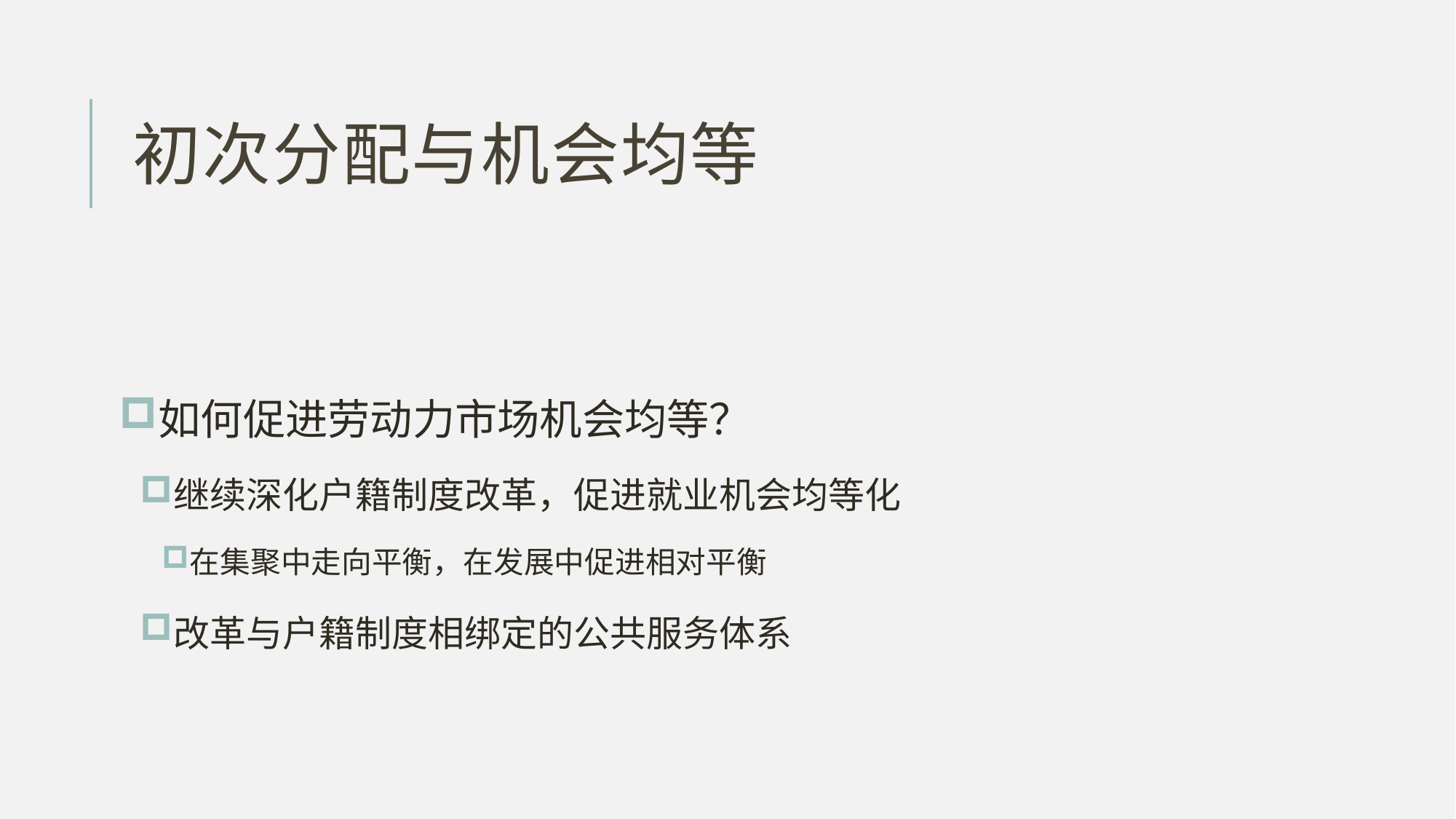

# 初次分配与机会均等
如何促进劳动力市场机会均等？
继续深化户籍制度改革，促进就业机会均等化
在集聚中走向平衡，在发展中促进相对平衡
改革与户籍制度相绑定的公共服务体系